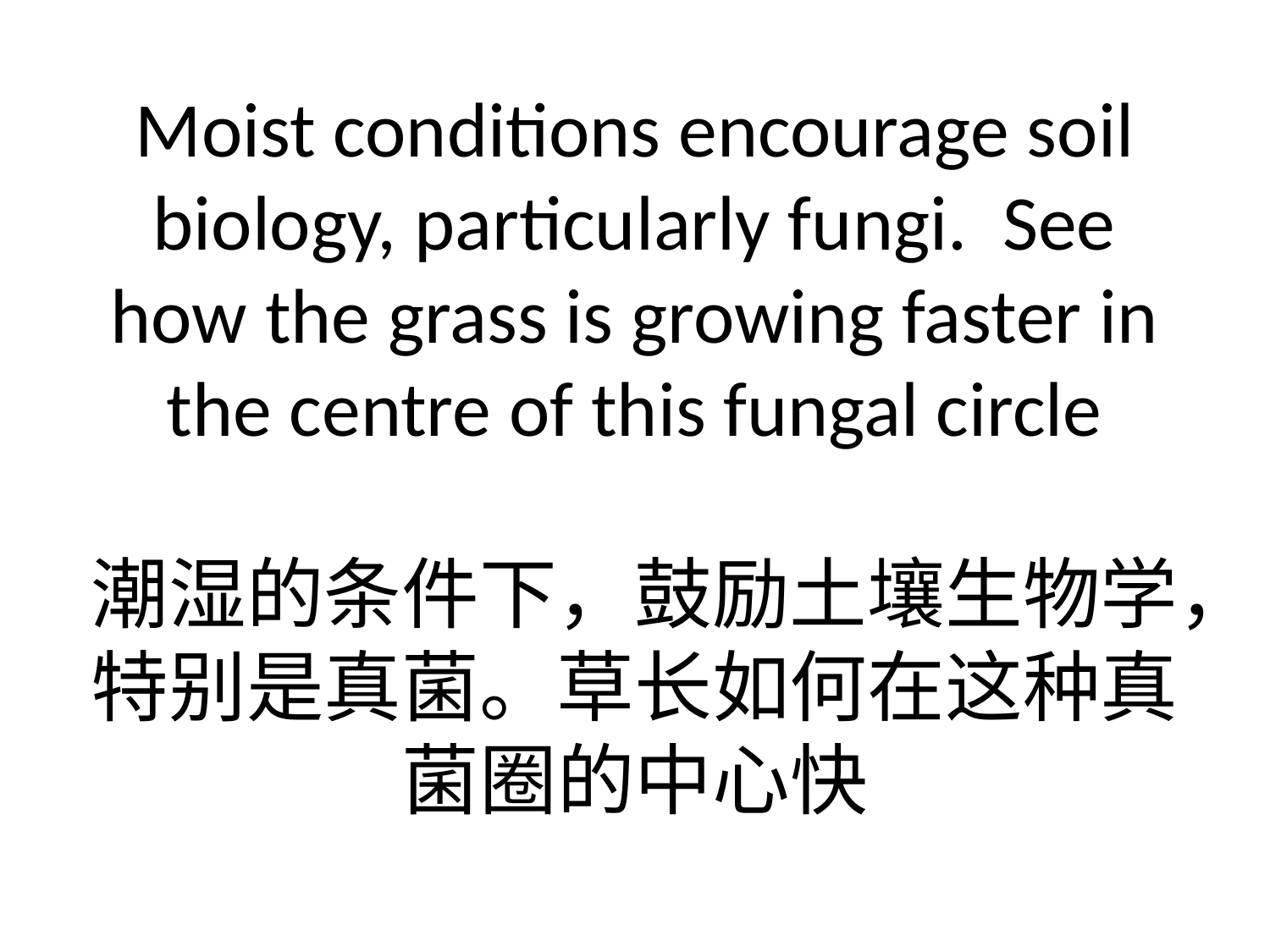

# Moist conditions encourage soil biology, particularly fungi.  See how the grass is growing faster in the centre of this fungal circle 潮湿的条件下，鼓励土壤生物学，特别是真菌。草长如何在这种真菌圈的中心快